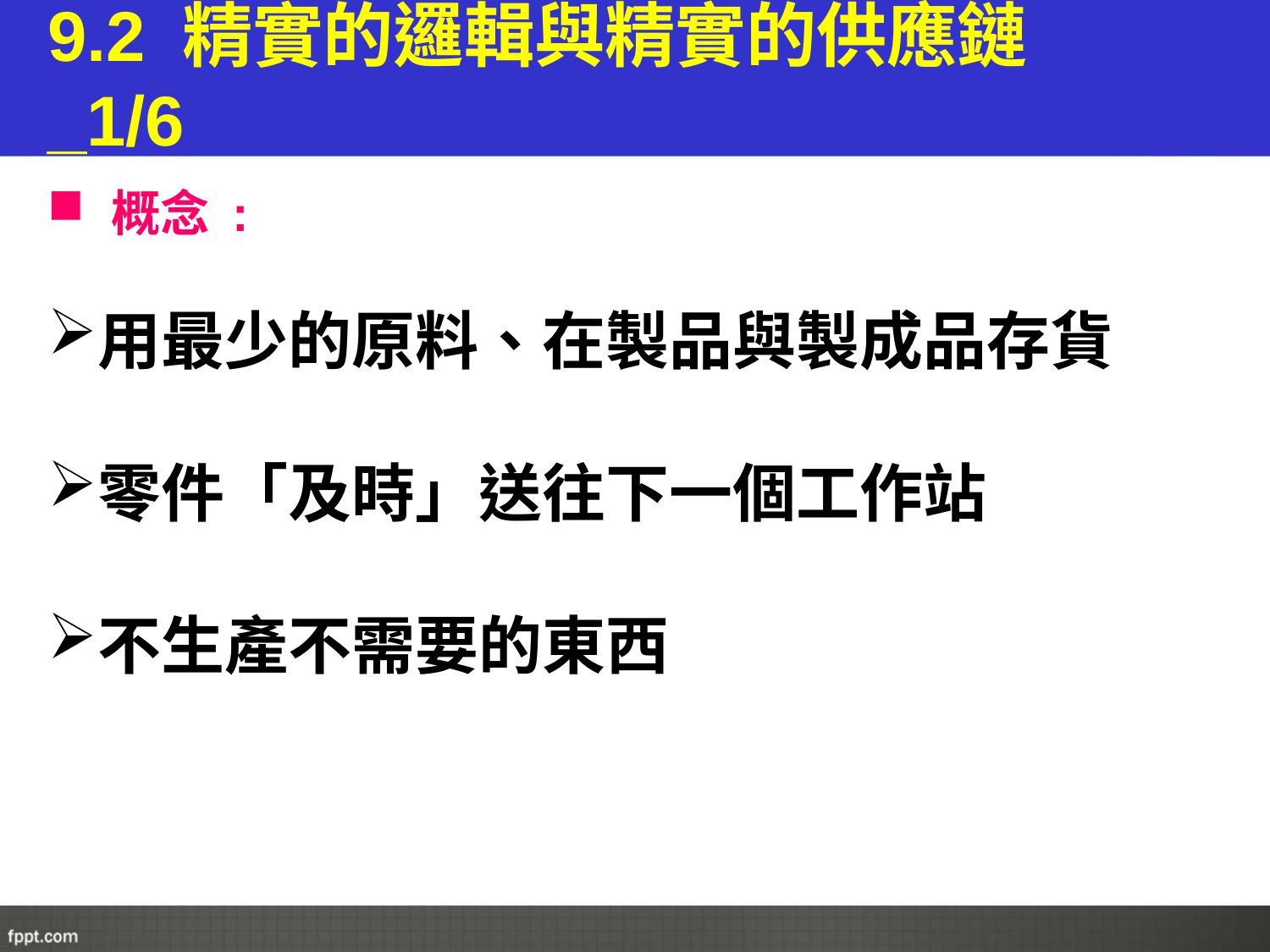

# 9.2 精實的邏輯與精實的供應鏈_1/6
概念 :

用最少的原料、在製品與製成品存貨

零件「及時」送往下一個工作站

不生產不需要的東西